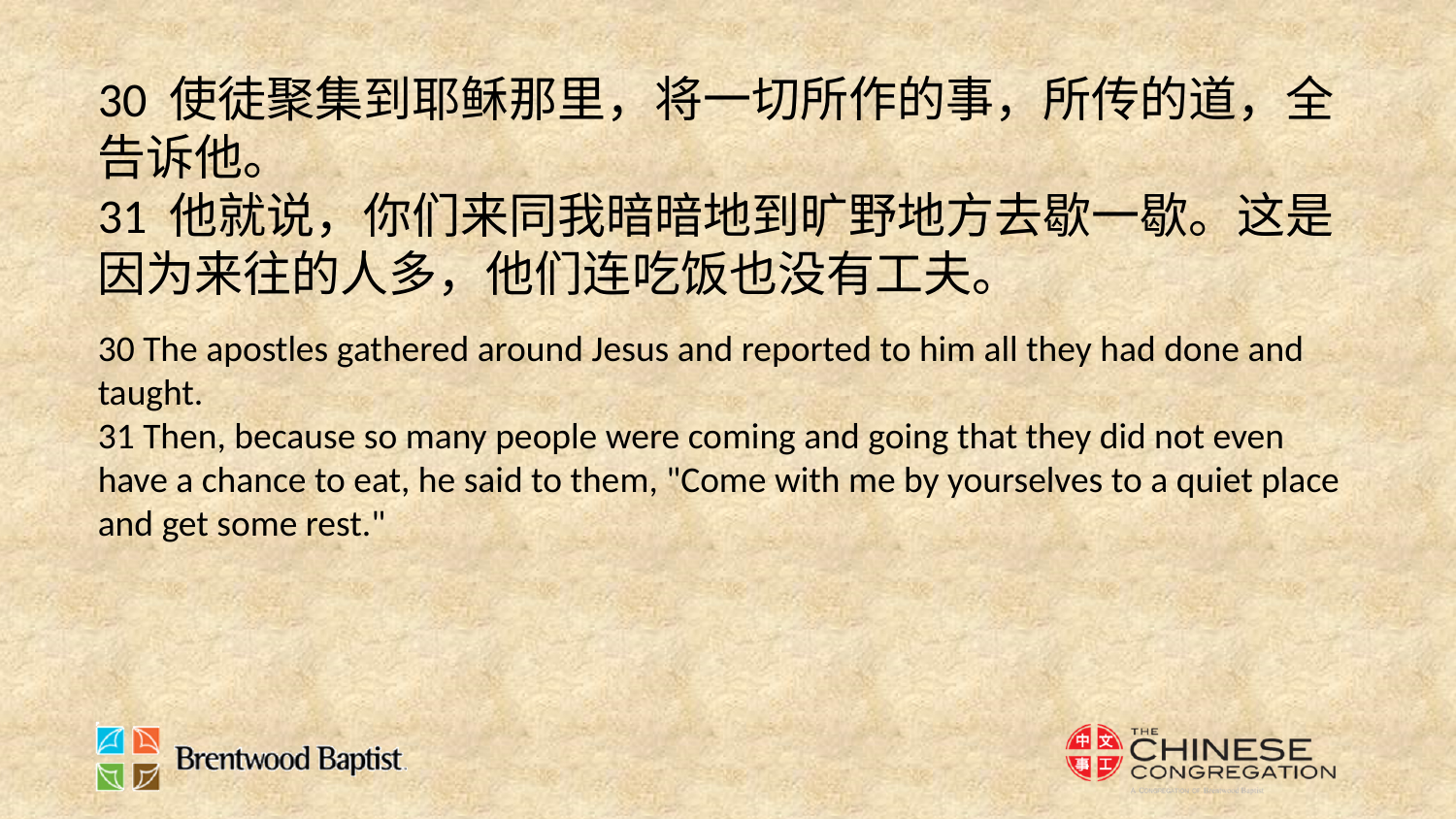

30 使徒聚集到耶稣那里，将一切所作的事，所传的道，全告诉他。
31 他就说，你们来同我暗暗地到旷野地方去歇一歇。这是因为来往的人多，他们连吃饭也没有工夫。

30 The apostles gathered around Jesus and reported to him all they had done and taught.
31 Then, because so many people were coming and going that they did not even have a chance to eat, he said to them, "Come with me by yourselves to a quiet place and get some rest."